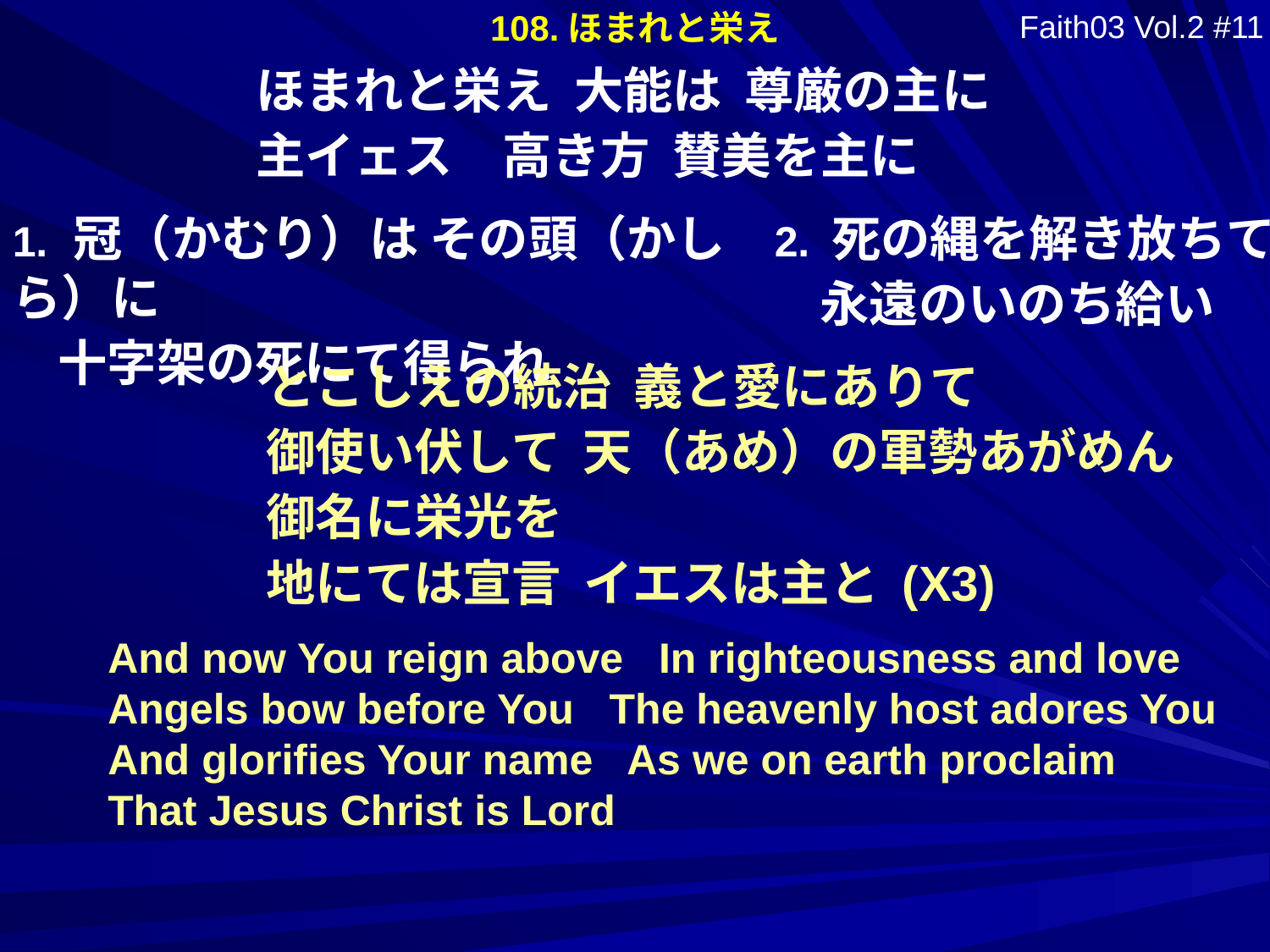

Faith03 Vol.2 #11
108.ほまれと栄え
ほまれと栄え  大能は  尊厳の主に
主イェス　高き方  賛美を主に
1. 冠（かむり）は その頭（かしら）に
   十字架の死にて得られ
2. 死の縄を解き放ちて
   永遠のいのち給い
とこしえの統治  義と愛にありて
御使い伏して  天（あめ）の軍勢あがめん
御名に栄光を
地にては宣言  イエスは主と (X3)

And now You reign above   In righteousness and love
Angels bow before You   The heavenly host adores You
And glorifies Your name   As we on earth proclaim
That Jesus Christ is Lord